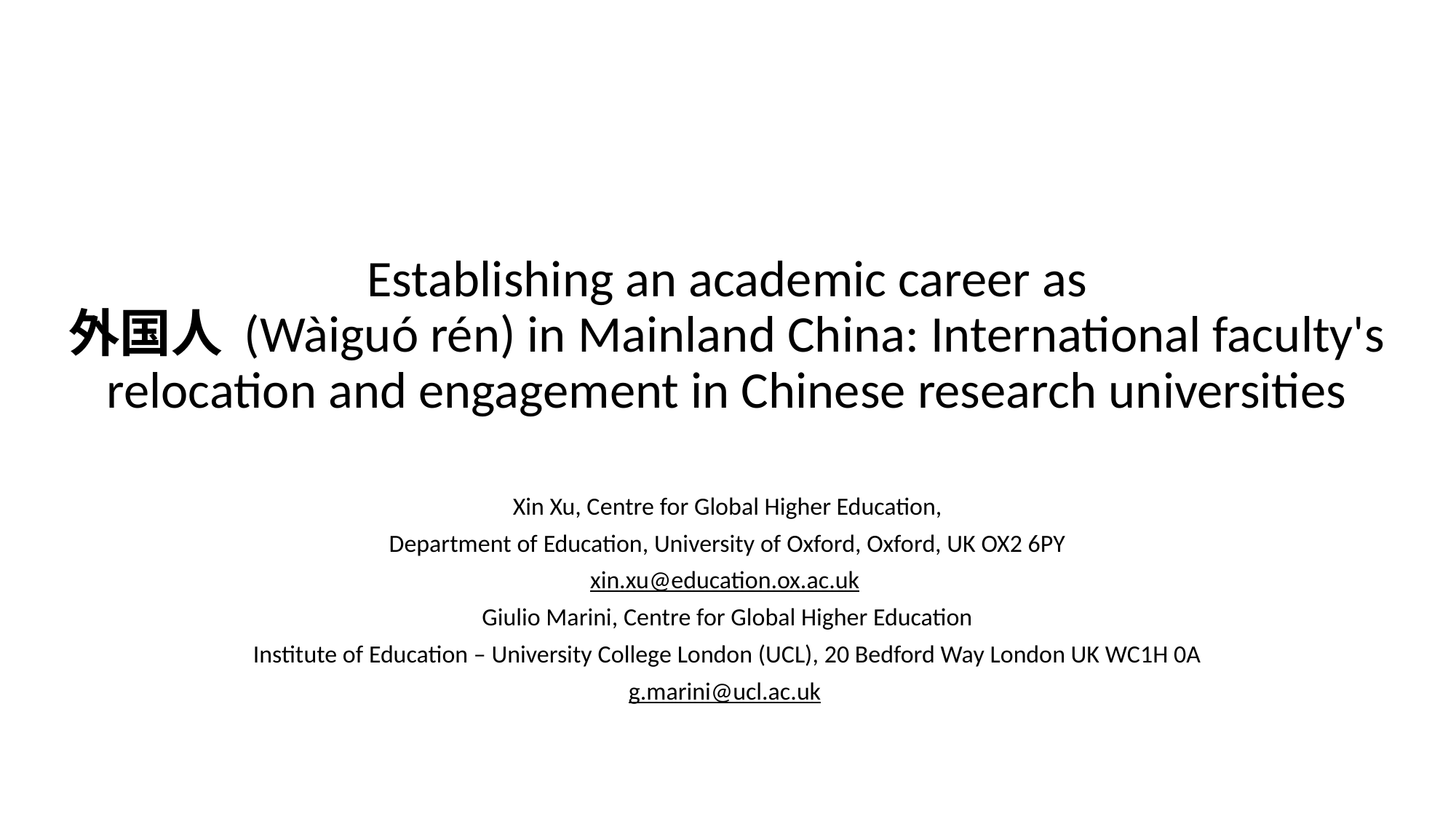

# Establishing an academic career as 外国人 (Wàiguó rén) in Mainland China: International faculty's relocation and engagement in Chinese research universities
Xin Xu, Centre for Global Higher Education,
Department of Education, University of Oxford, Oxford, UK OX2 6PY
xin.xu@education.ox.ac.uk
Giulio Marini, Centre for Global Higher Education
Institute of Education – University College London (UCL), 20 Bedford Way London UK WC1H 0A
g.marini@ucl.ac.uk